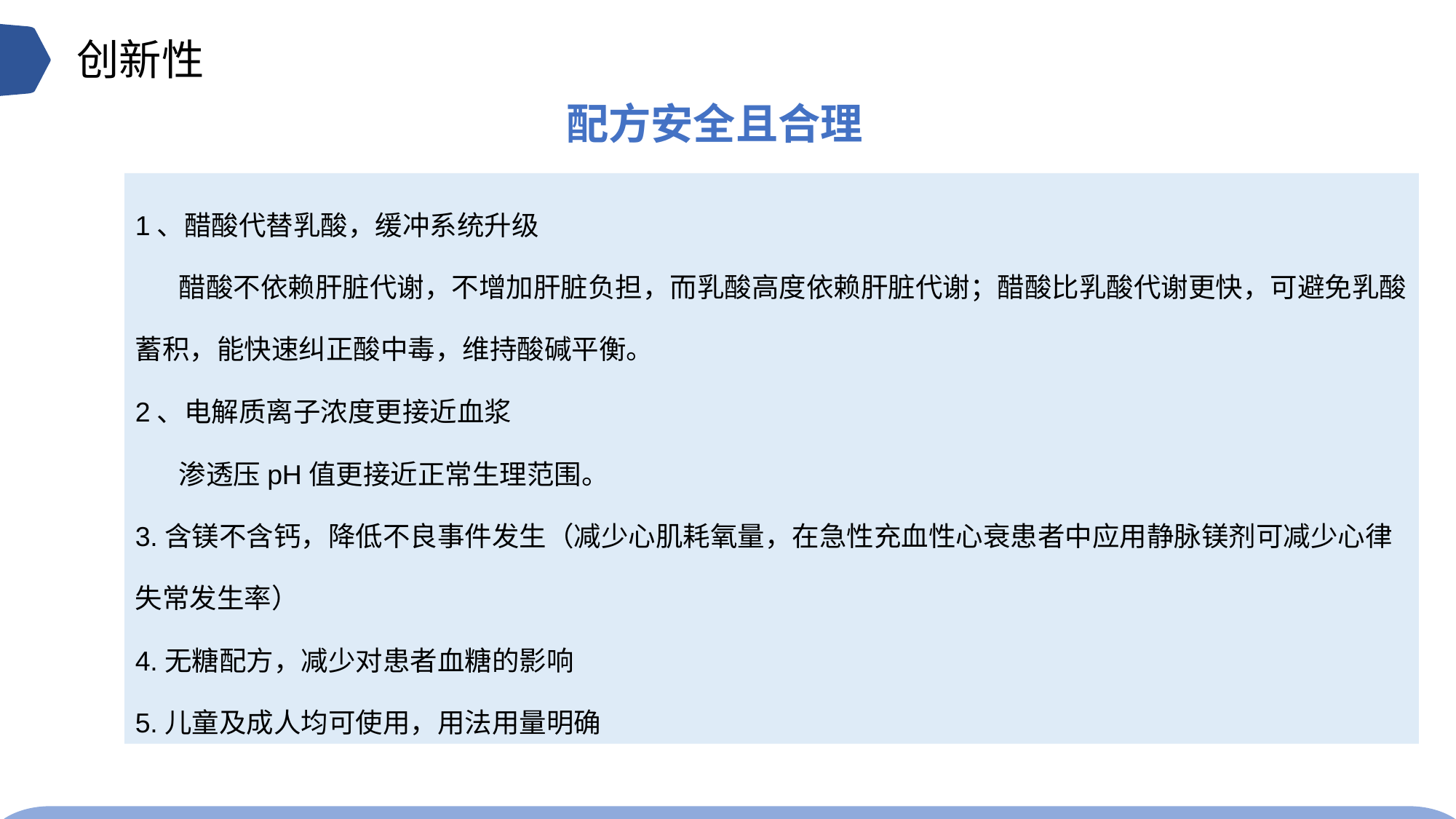

创新性
配方安全且合理
1、醋酸代替乳酸，缓冲系统升级
      醋酸不依赖肝脏代谢，不增加肝脏负担，而乳酸高度依赖肝脏代谢；醋酸比乳酸代谢更快，可避免乳酸蓄积，能快速纠正酸中毒，维持酸碱平衡。
2、电解质离子浓度更接近血浆
      渗透压pH值更接近正常生理范围。
3.含镁不含钙，降低不良事件发生（减少心肌耗氧量，在急性充血性心衰患者中应用静脉镁剂可减少心律失常发生率）
4.无糖配方，减少对患者血糖的影响
5.儿童及成人均可使用，用法用量明确